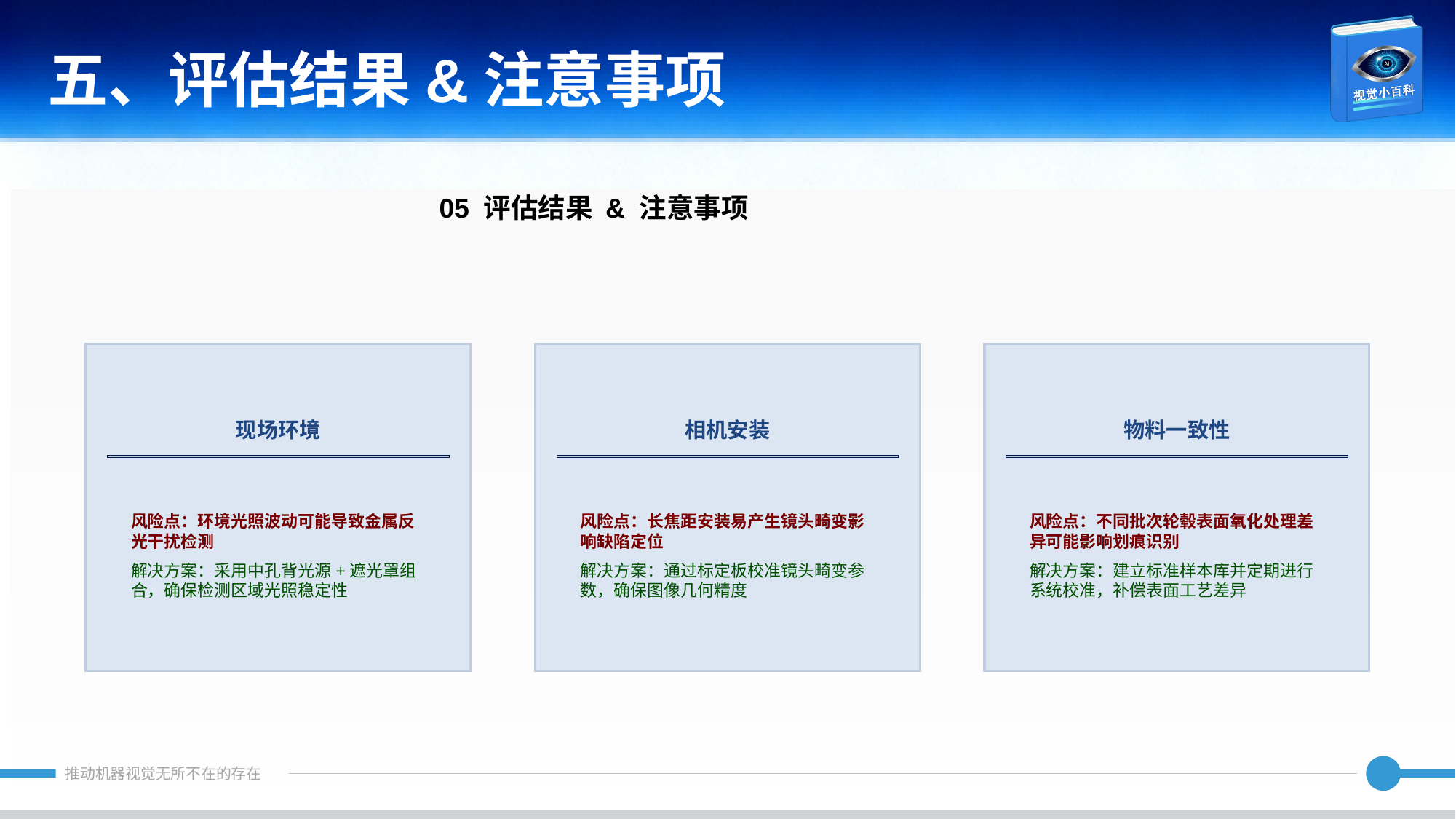

五、评估结果&注意事项

05 评估结果 & 注意事项

现场环境

相机安装

物料一致性

风险点：环境光照波动可能导致金属反光干扰检测
解决方案：采用中孔背光源+遮光罩组合，确保检测区域光照稳定性

风险点：长焦距安装易产生镜头畸变影响缺陷定位
解决方案：通过标定板校准镜头畸变参数，确保图像几何精度

风险点：不同批次轮毂表面氧化处理差异可能影响划痕识别
解决方案：建立标准样本库并定期进行系统校准，补偿表面工艺差异
10